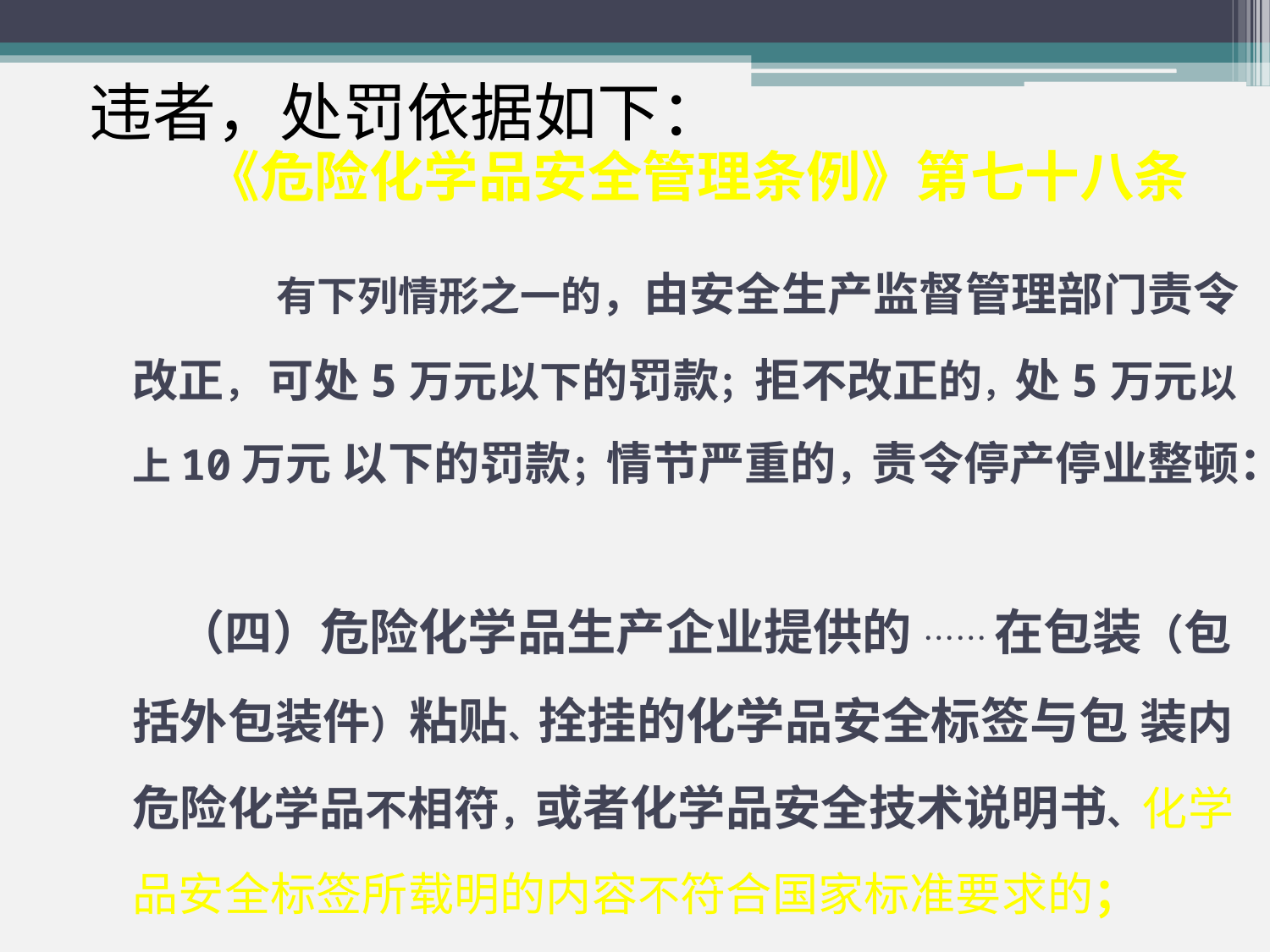

《危险化学品安全管理条例》第七十八条                有下列情形之一的，由安全生产监督管理部门责令改正， 可处5万元以下的罚款；拒不改正的，处5万元以上10万元 以下的罚款；情节严重的，责令停产停业整顿：
    （四）危险化学品生产企业提供的 …… 在包装（包括外包装件）粘贴、拴挂的化学品安全标签与包 装内危险化学品不相符，或者化学品安全技术说明书、化学品安全标签所载明的内容不符合国家标准要求的；
    违者，处罚依据如下：